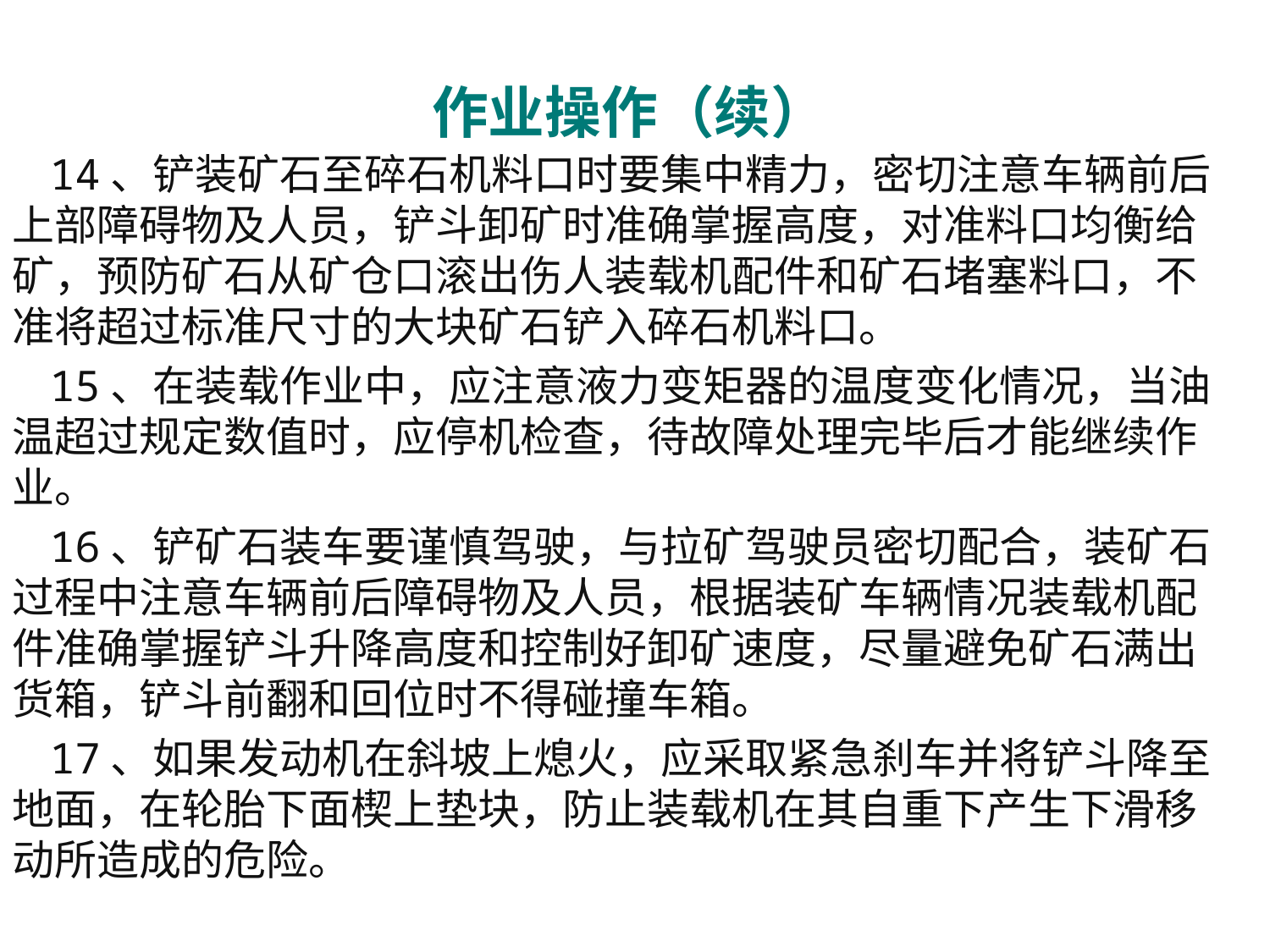

作业操作（续）
14、铲装矿石至碎石机料口时要集中精力，密切注意车辆前后上部障碍物及人员，铲斗卸矿时准确掌握高度，对准料口均衡给矿，预防矿石从矿仓口滚出伤人装载机配件和矿石堵塞料口，不准将超过标准尺寸的大块矿石铲入碎石机料口。
15、在装载作业中，应注意液力变矩器的温度变化情况，当油温超过规定数值时，应停机检查，待故障处理完毕后才能继续作业。
16、铲矿石装车要谨慎驾驶，与拉矿驾驶员密切配合，装矿石过程中注意车辆前后障碍物及人员，根据装矿车辆情况装载机配件准确掌握铲斗升降高度和控制好卸矿速度，尽量避免矿石满出货箱，铲斗前翻和回位时不得碰撞车箱。
17、如果发动机在斜坡上熄火，应采取紧急刹车并将铲斗降至地面，在轮胎下面楔上垫块，防止装载机在其自重下产生下滑移动所造成的危险。